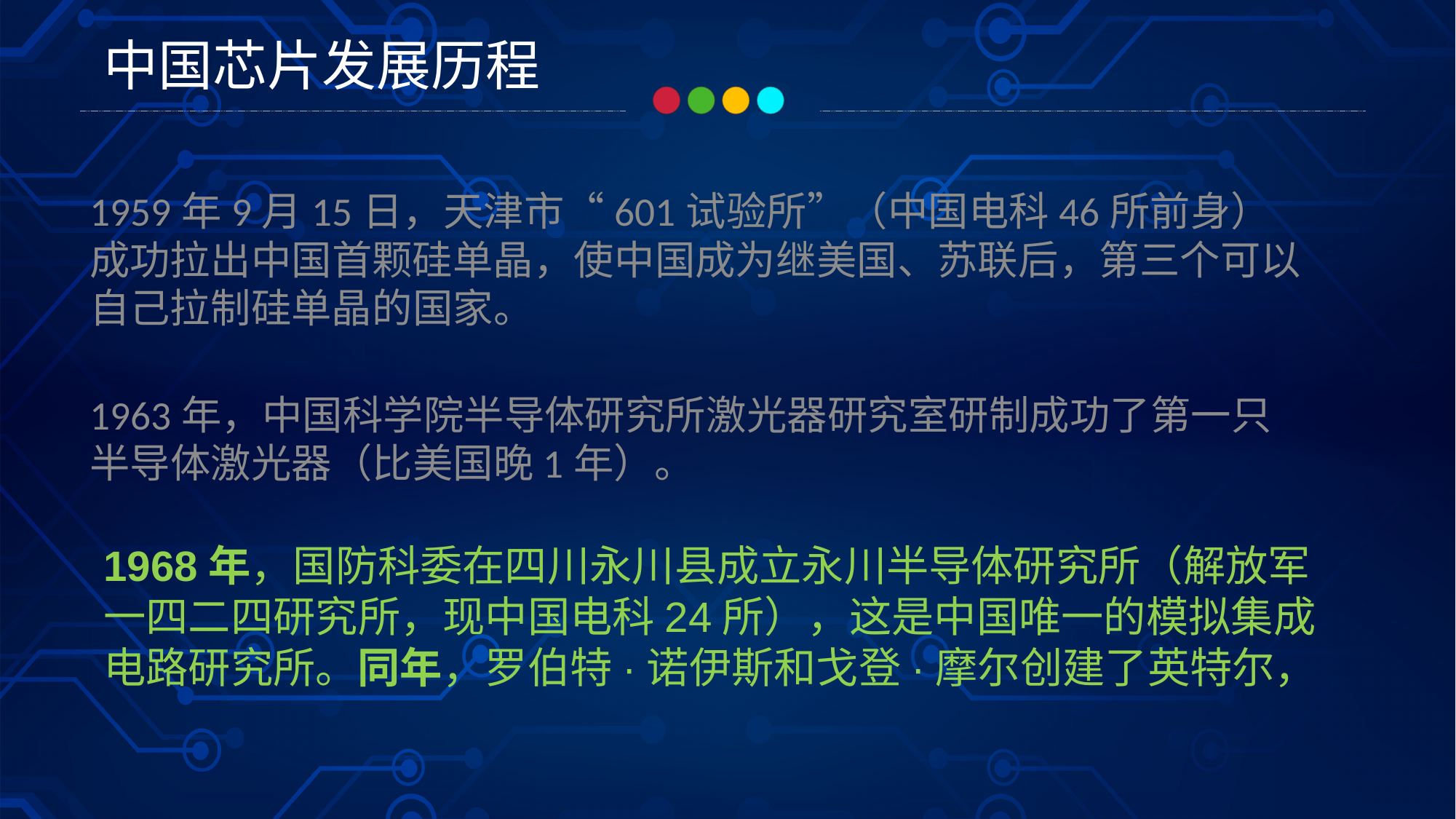

中国芯片发展历程
1959年9月15日，天津市“601试验所”（中国电科46所前身）成功拉出中国首颗硅单晶，使中国成为继美国、苏联后，第三个可以自己拉制硅单晶的国家。
1963年，中国科学院半导体研究所激光器研究室研制成功了第一只半导体激光器（比美国晚1年）。
1968年，国防科委在四川永川县成立永川半导体研究所（解放军一四二四研究所，现中国电科24所），这是中国唯一的模拟集成电路研究所。同年，罗伯特·诺伊斯和戈登·摩尔创建了英特尔，